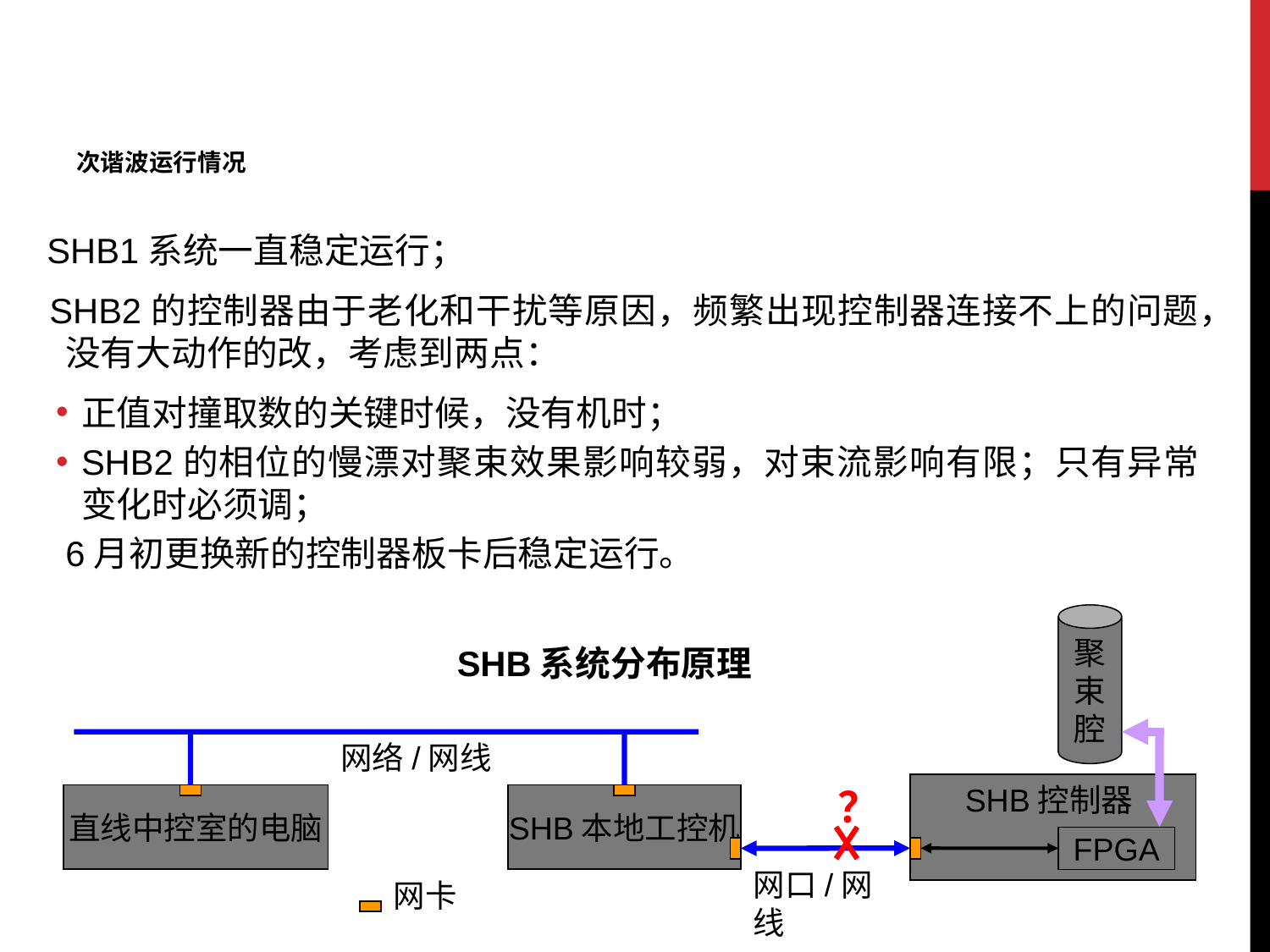

# 次谐波运行情况
   SHB1系统一直稳定运行；
   SHB2的控制器由于老化和干扰等原因，频繁出现控制器连接不上的问题，没有大动作的改，考虑到两点：
正值对撞取数的关键时候，没有机时；
SHB2的相位的慢漂对聚束效果影响较弱，对束流影响有限；只有异常变化时必须调；
 6月初更换新的控制器板卡后稳定运行。
聚
束
腔
SHB系统分布原理

网络/网线

？

SHB控制器
直线中控室的电脑

SHB本地工控机

FPGA

网口/网线
网卡